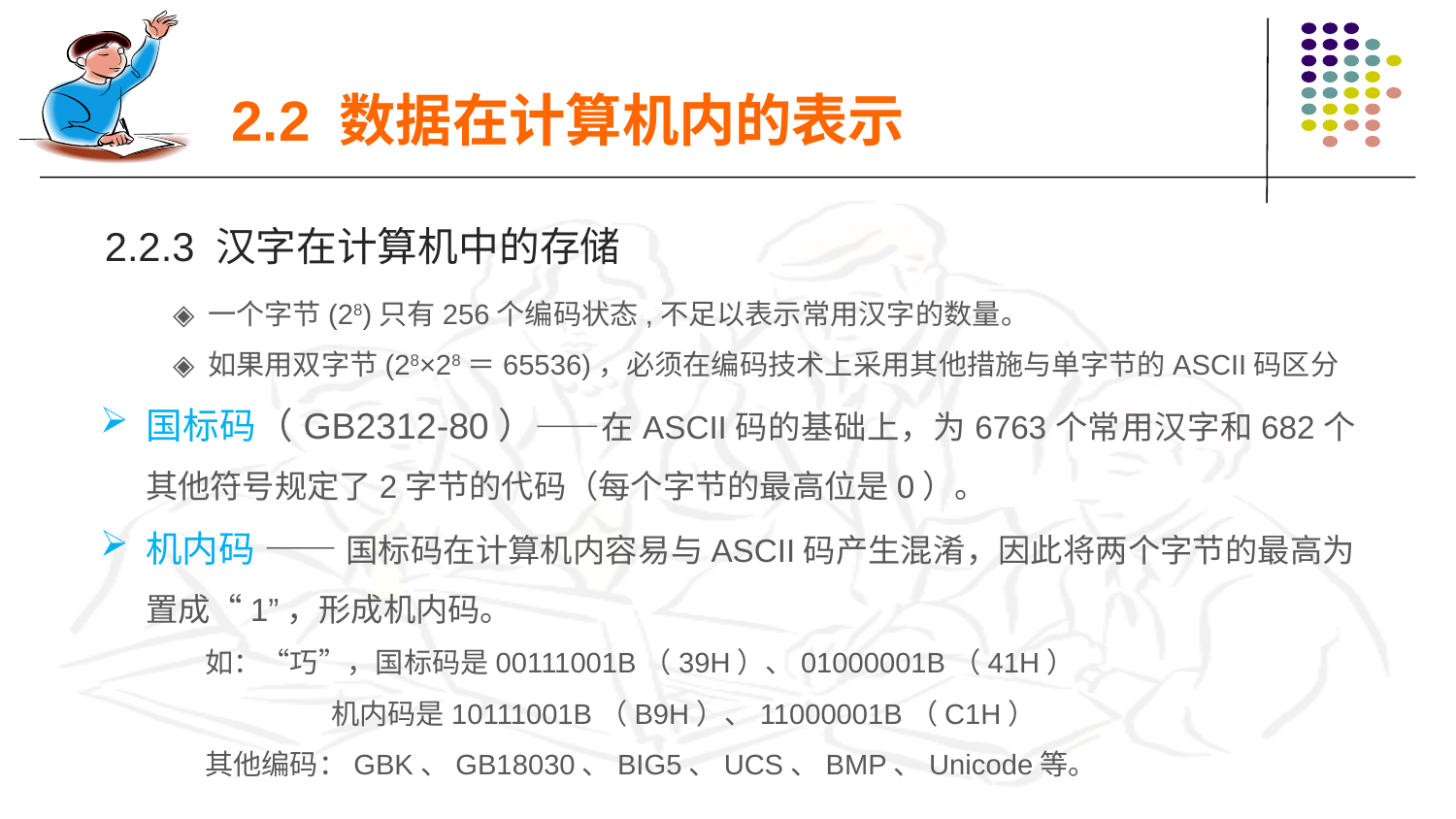

2.2 数据在计算机内的表示
2.2.3 汉字在计算机中的存储

◈ 一个字节(28)只有256个编码状态,不足以表示常用汉字的数量。
◈ 如果用双字节(28×28＝65536)，必须在编码技术上采用其他措施与单字节的ASCII码区分
国标码（GB2312-80）——在ASCII码的基础上，为6763个常用汉字和682个其他符号规定了2字节的代码（每个字节的最高位是0）。
机内码 —— 国标码在计算机内容易与ASCII码产生混淆，因此将两个字节的最高为置成“1”，形成机内码。
    如：“巧”，国标码是00111001B（39H）、01000001B（41H）
                        机内码是10111001B（B9H）、11000001B（C1H）
    其他编码：GBK、GB18030、BIG5、UCS、BMP、Unicode等。